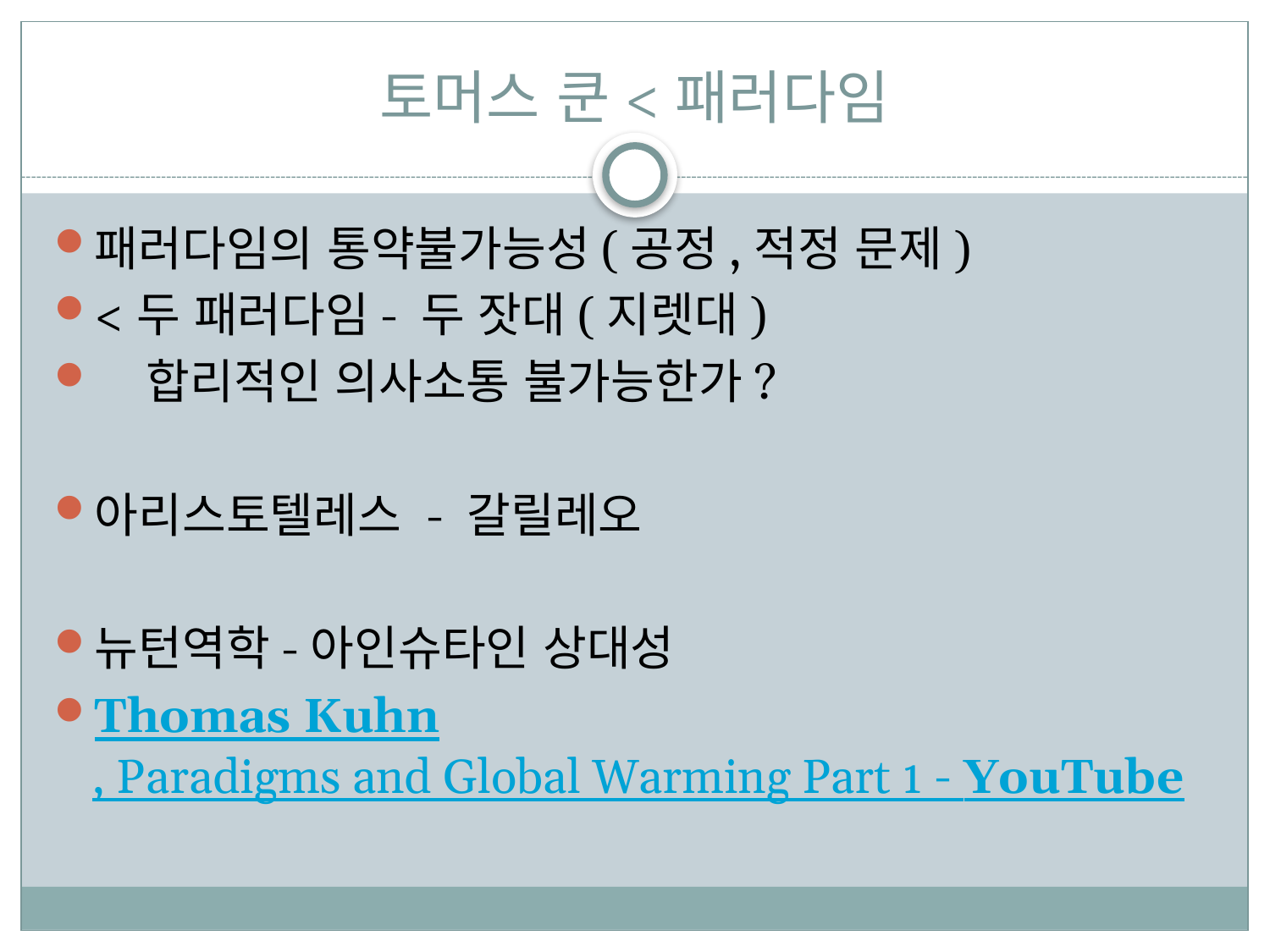

# 토머스 쿤<패러다임
패러다임의 통약불가능성(공정,적정 문제)
<두 패러다임- 두 잣대(지렛대)
   합리적인 의사소통 불가능한가?

아리스토텔레스 - 갈릴레오

뉴턴역학-아인슈타인 상대성
Thomas Kuhn, Paradigms and Global Warming Part 1 - YouTube